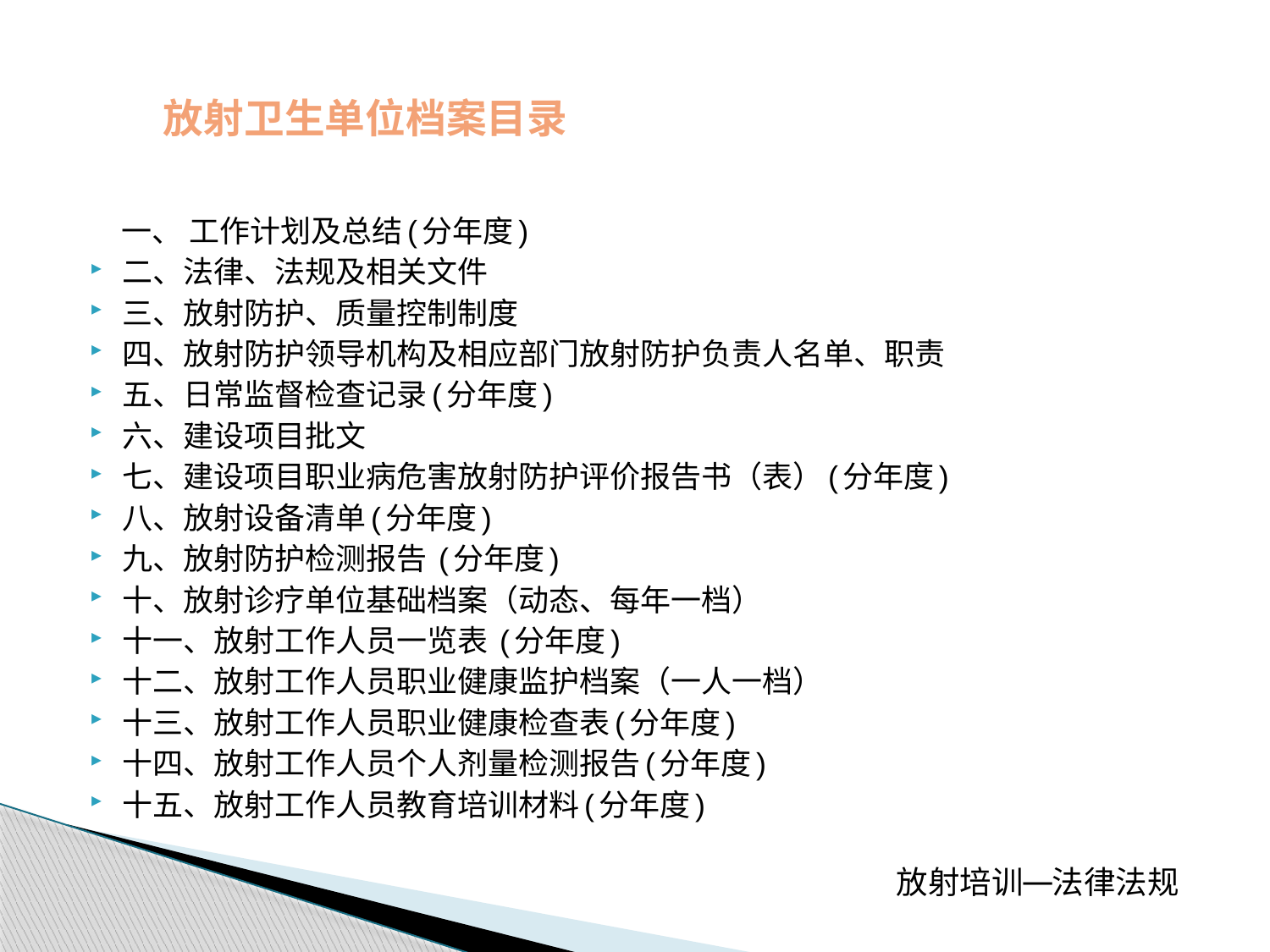

# 放射卫生单位档案目录
    一、 工作计划及总结(分年度)
二、法律、法规及相关文件
三、放射防护、质量控制制度
四、放射防护领导机构及相应部门放射防护负责人名单、职责
五、日常监督检查记录(分年度)
六、建设项目批文
七、建设项目职业病危害放射防护评价报告书（表）(分年度)
八、放射设备清单(分年度)
九、放射防护检测报告 (分年度)
十、放射诊疗单位基础档案（动态、每年一档）
十一、放射工作人员一览表 (分年度)
十二、放射工作人员职业健康监护档案（一人一档）
十三、放射工作人员职业健康检查表(分年度)
十四、放射工作人员个人剂量检测报告(分年度)
十五、放射工作人员教育培训材料(分年度)

放射培训—法律法规